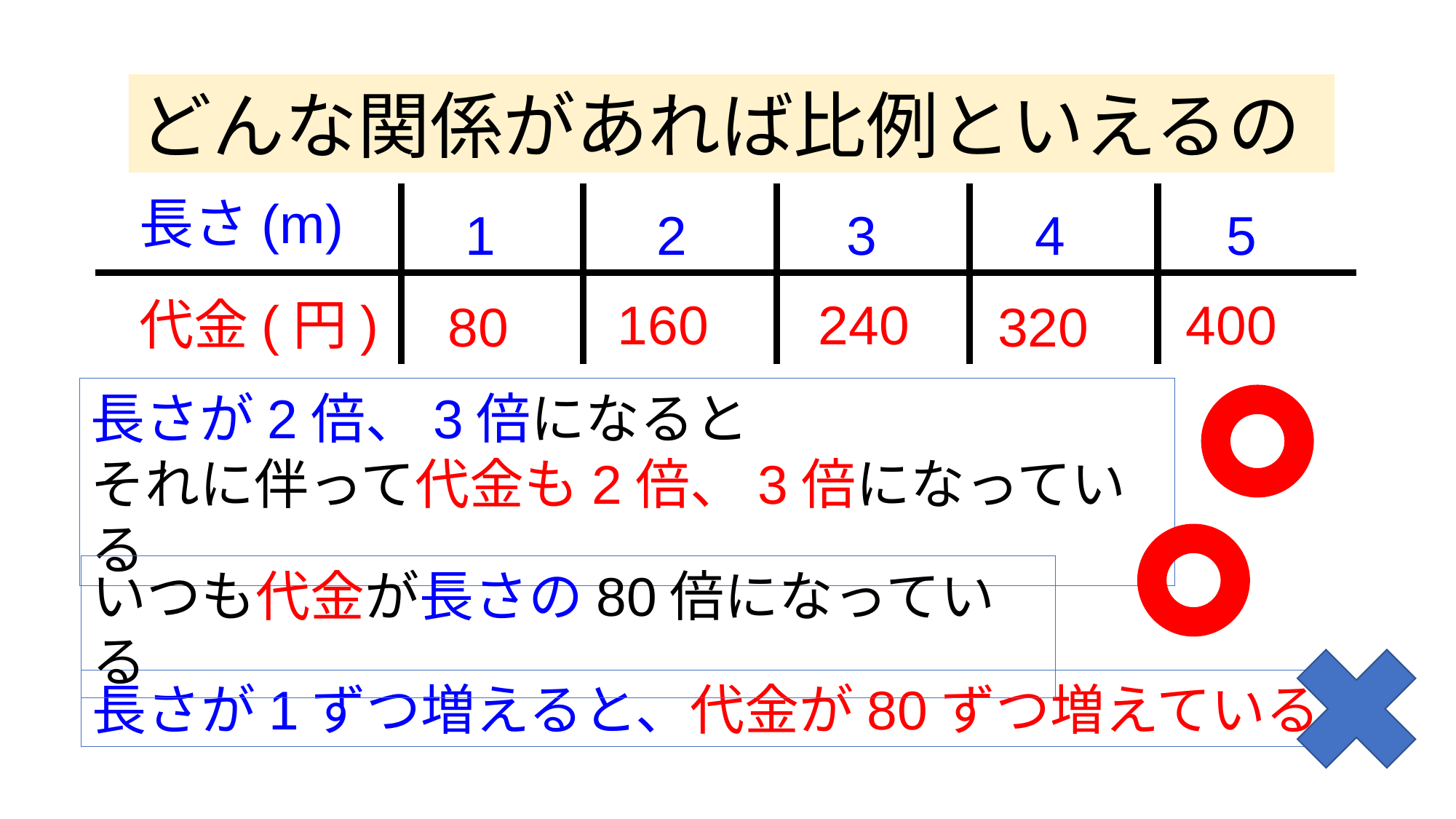

どんな関係があれば比例といえるの
長さ(m)
1
2
3
4
5
160
240
400
代金(円)
80
320
長さが2倍、3倍になると
それに伴って代金も2倍、3倍になっている

いつも代金が長さの80倍になっている

長さが1ずつ増えると、代金が80ずつ増えている